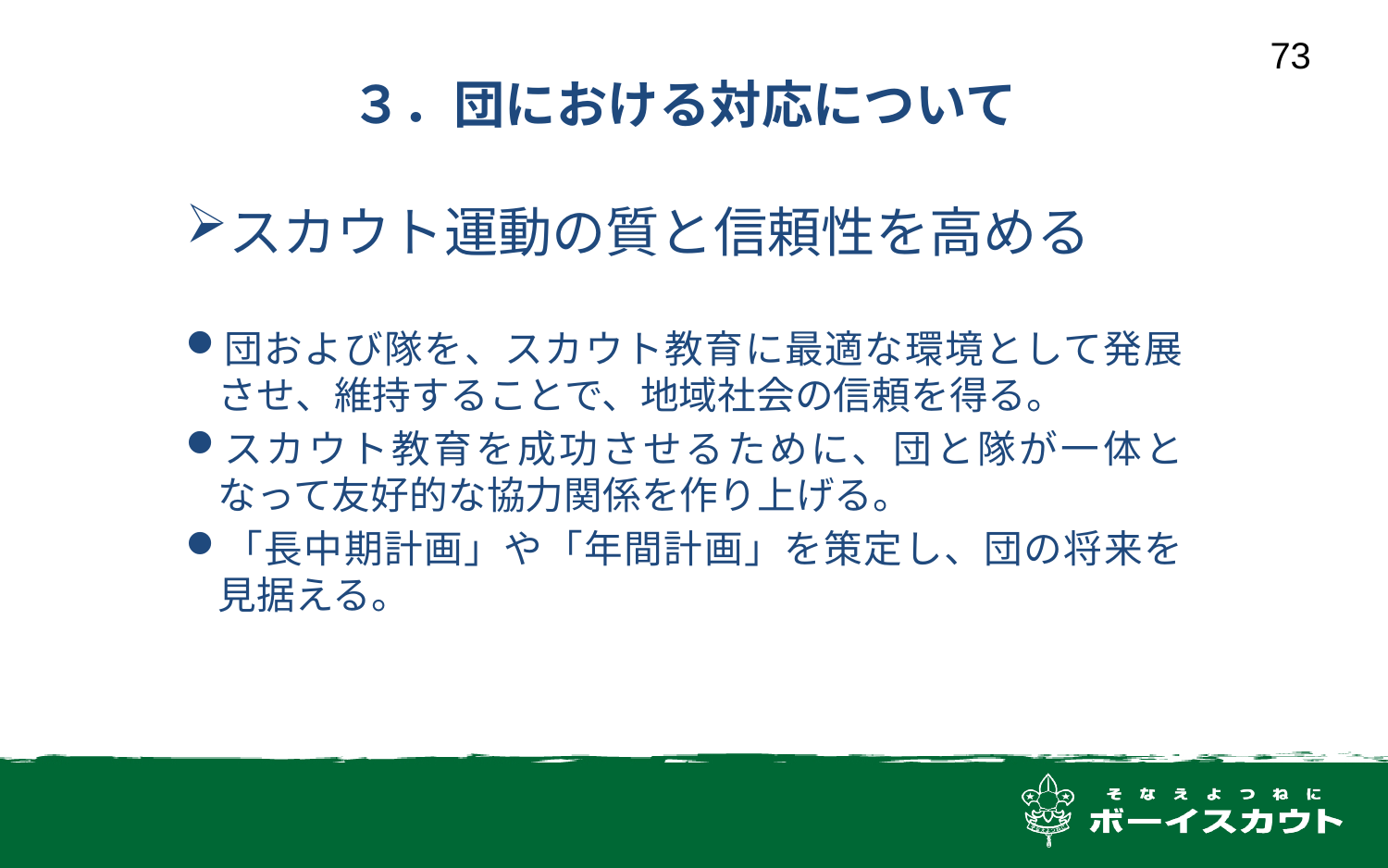

３．団における対応について
73
スカウト運動の質と信頼性を高める

団および隊を、スカウト教育に最適な環境として発展させ、維持することで、地域社会の信頼を得る。
スカウト教育を成功させるために、団と隊が一体となって友好的な協力関係を作り上げる。
「長中期計画」や「年間計画」を策定し、団の将来を見据える。